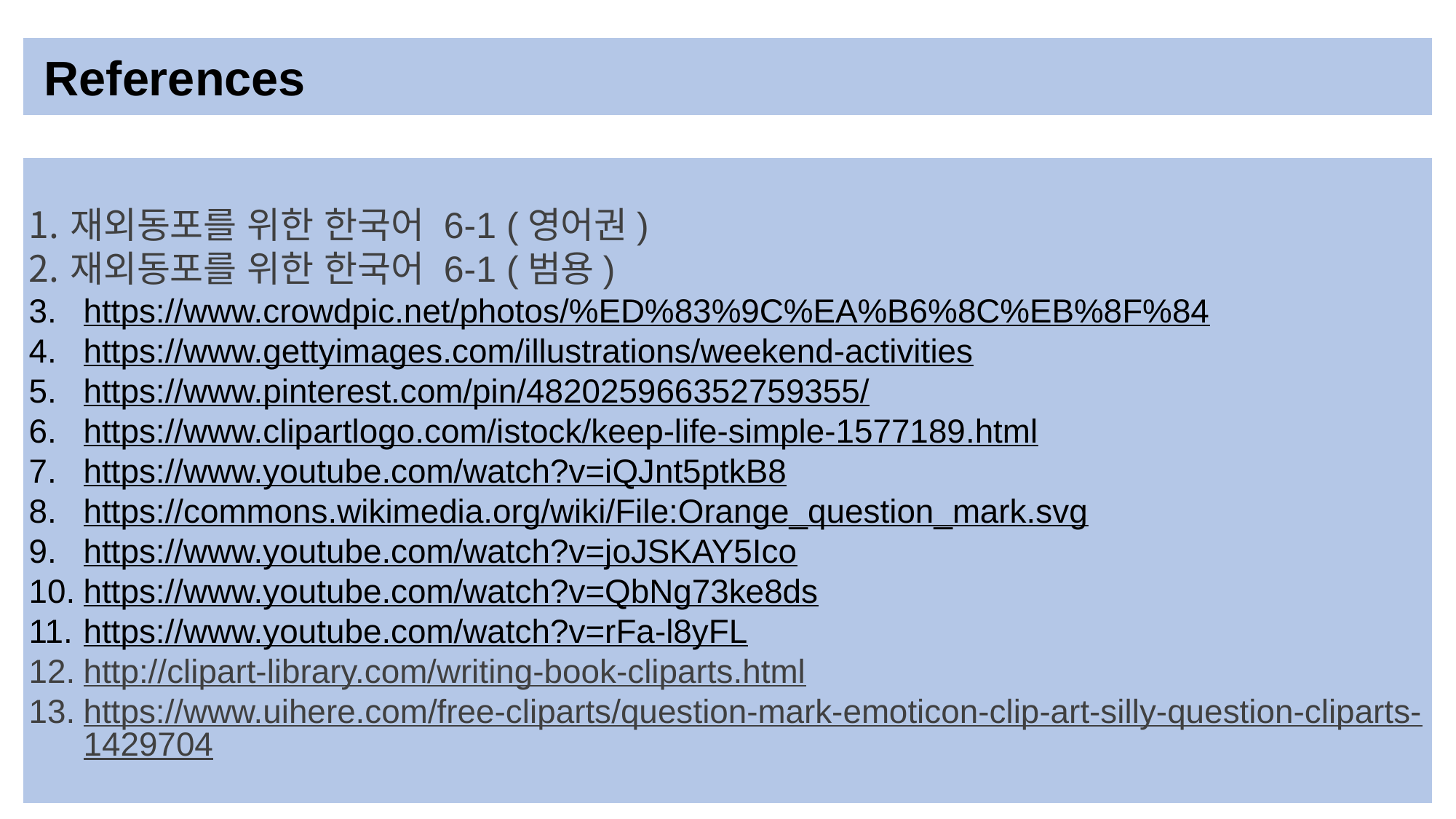

References

재외동포를 위한 한국어 6-1 (영어권)
재외동포를 위한 한국어 6-1 (범용)
https://www.crowdpic.net/photos/%ED%83%9C%EA%B6%8C%EB%8F%84
https://www.gettyimages.com/illustrations/weekend-activities
https://www.pinterest.com/pin/482025966352759355/
https://www.clipartlogo.com/istock/keep-life-simple-1577189.html
https://www.youtube.com/watch?v=iQJnt5ptkB8
https://commons.wikimedia.org/wiki/File:Orange_question_mark.svg
https://www.youtube.com/watch?v=joJSKAY5Ico
https://www.youtube.com/watch?v=QbNg73ke8ds
https://www.youtube.com/watch?v=rFa-l8yFL
http://clipart-library.com/writing-book-cliparts.html
https://www.uihere.com/free-cliparts/question-mark-emoticon-clip-art-silly-question-cliparts-1429704